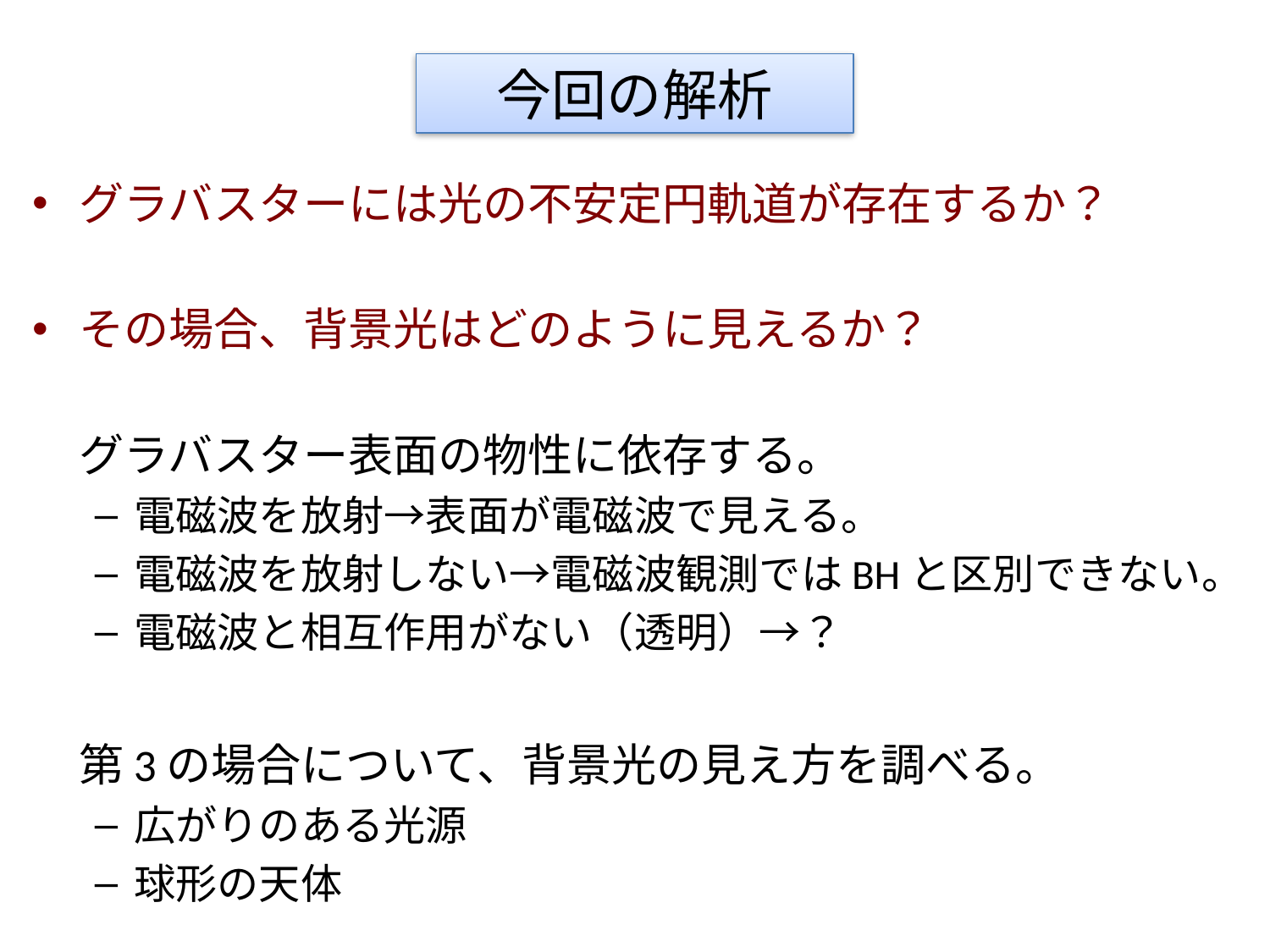

# 今回の解析
グラバスターには光の不安定円軌道が存在するか？

その場合、背景光はどのように見えるか？

	グラバスター表面の物性に依存する。
電磁波を放射→表面が電磁波で見える。
電磁波を放射しない→電磁波観測ではBHと区別できない。
電磁波と相互作用がない（透明）→？

	第3の場合について、背景光の見え方を調べる。
広がりのある光源
球形の天体